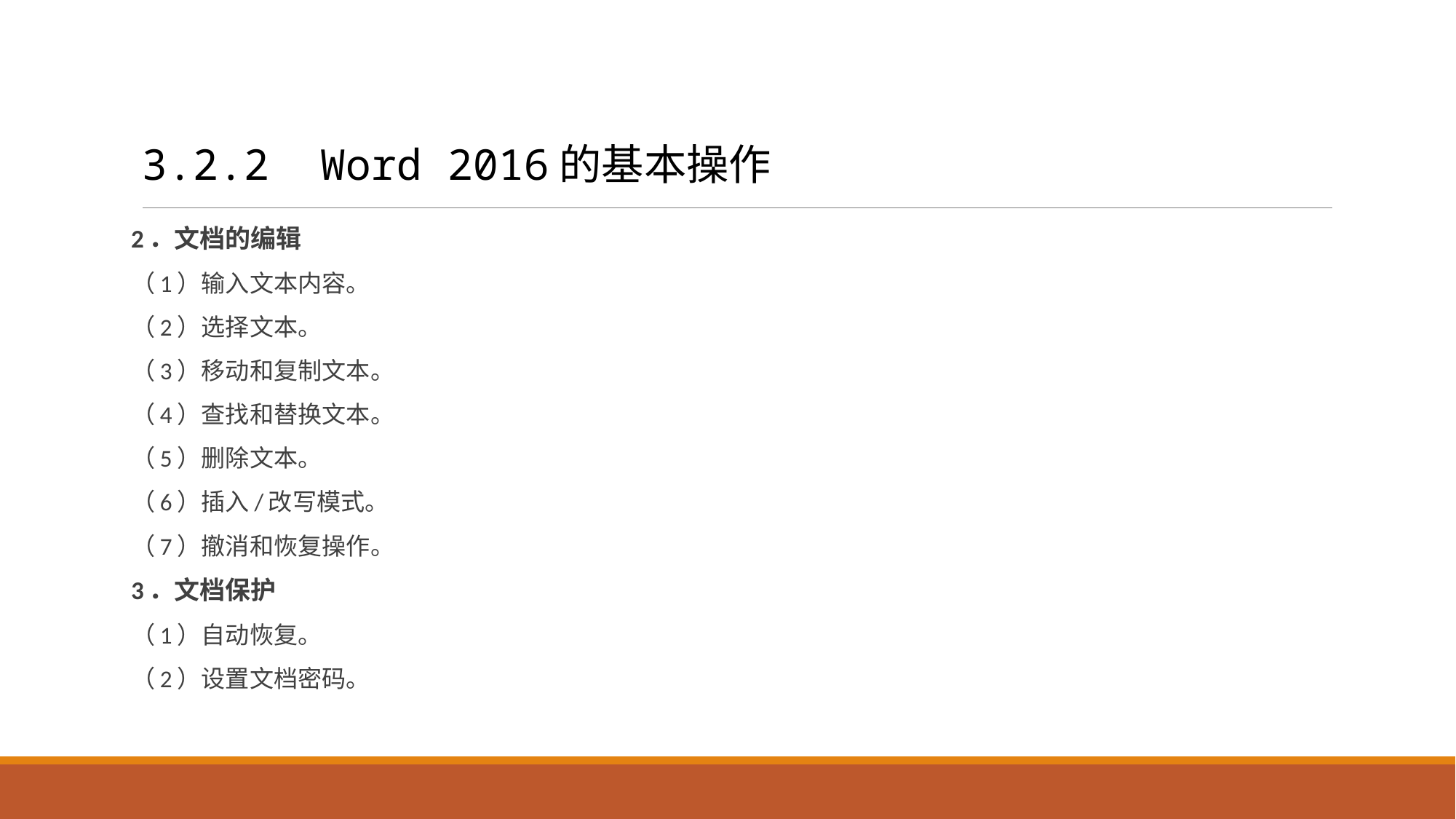

3.2.2  Word 2016的基本操作
2．文档的编辑
（1）输入文本内容。
（2）选择文本。
（3）移动和复制文本。
（4）查找和替换文本。
（5）删除文本。
（6）插入/改写模式。
（7）撤消和恢复操作。
3．文档保护
（1）自动恢复。
（2）设置文档密码。